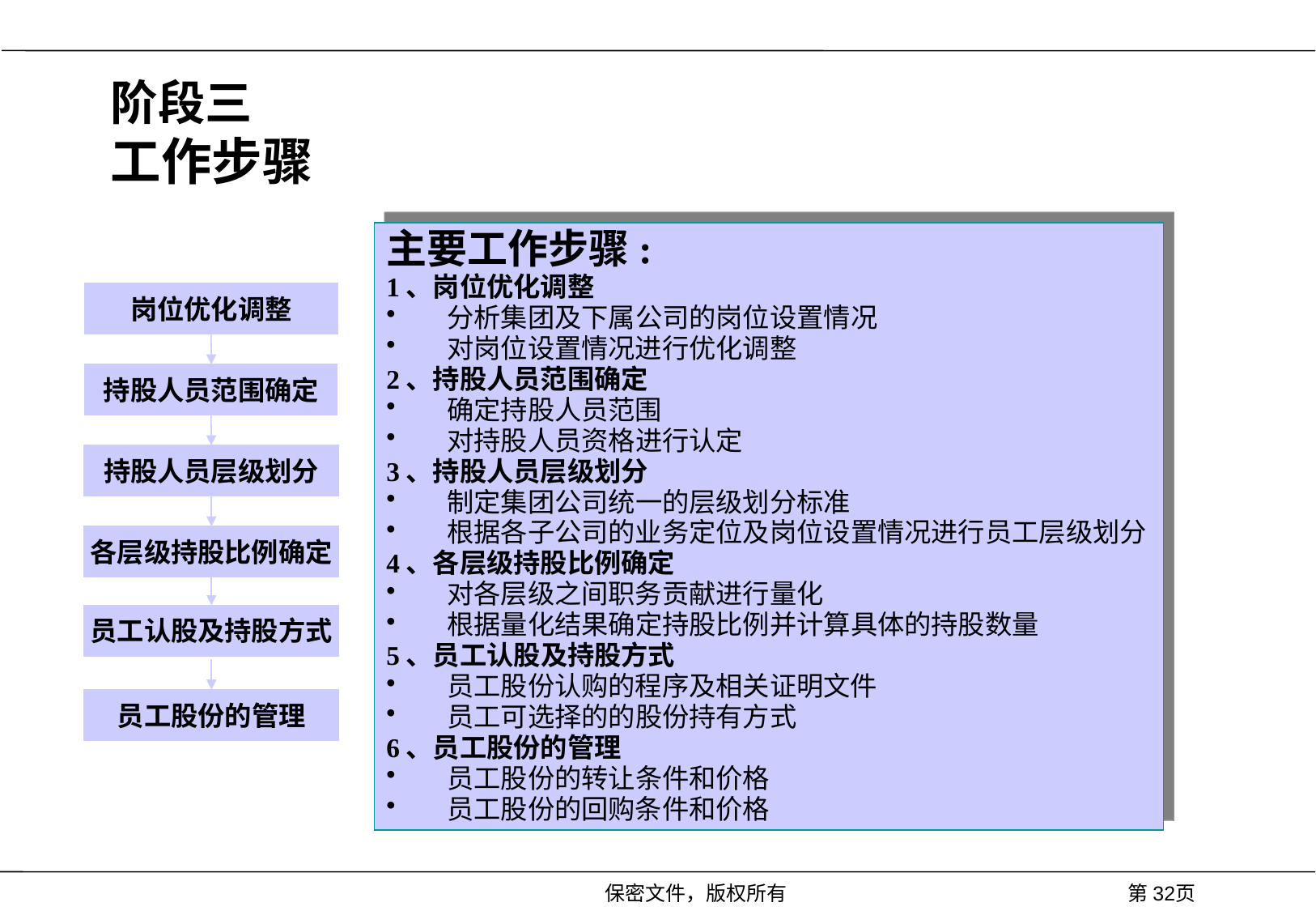

# 阶段三 工作步骤
主要工作步骤:
1、岗位优化调整
分析集团及下属公司的岗位设置情况
对岗位设置情况进行优化调整
2、持股人员范围确定
确定持股人员范围
对持股人员资格进行认定
3、持股人员层级划分
制定集团公司统一的层级划分标准
根据各子公司的业务定位及岗位设置情况进行员工层级划分
4、各层级持股比例确定
对各层级之间职务贡献进行量化
根据量化结果确定持股比例并计算具体的持股数量
5、员工认股及持股方式
员工股份认购的程序及相关证明文件
员工可选择的的股份持有方式
6、员工股份的管理
员工股份的转让条件和价格
员工股份的回购条件和价格
岗位优化调整

持股人员范围确定

持股人员层级划分
各层级持股比例确定
员工认股及持股方式
员工股份的管理